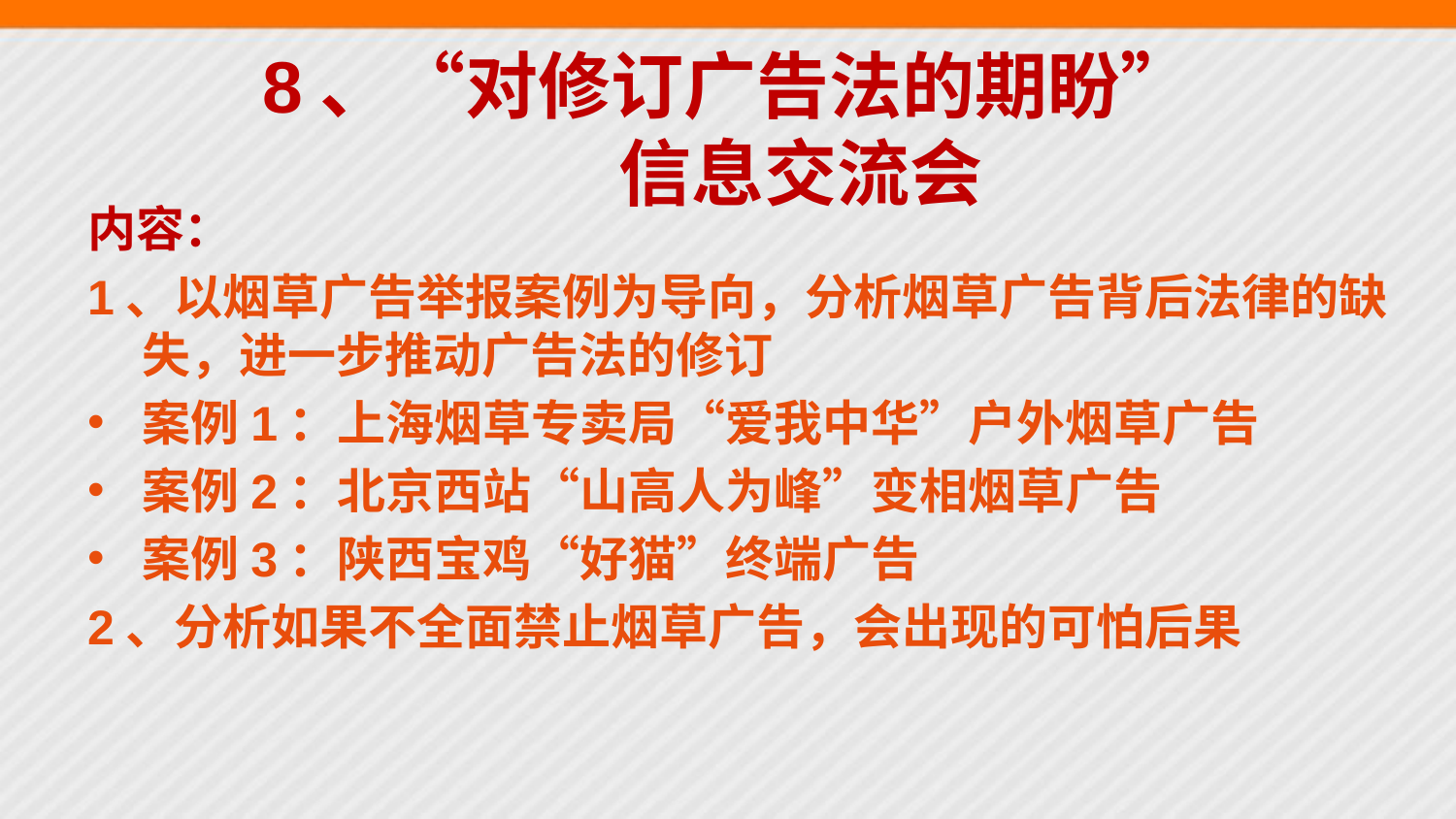

# 8、“对修订广告法的期盼” 信息交流会
内容：
1、以烟草广告举报案例为导向，分析烟草广告背后法律的缺失，进一步推动广告法的修订
案例1：上海烟草专卖局“爱我中华”户外烟草广告
案例2：北京西站“山高人为峰”变相烟草广告
案例3：陕西宝鸡“好猫”终端广告
2、分析如果不全面禁止烟草广告，会出现的可怕后果